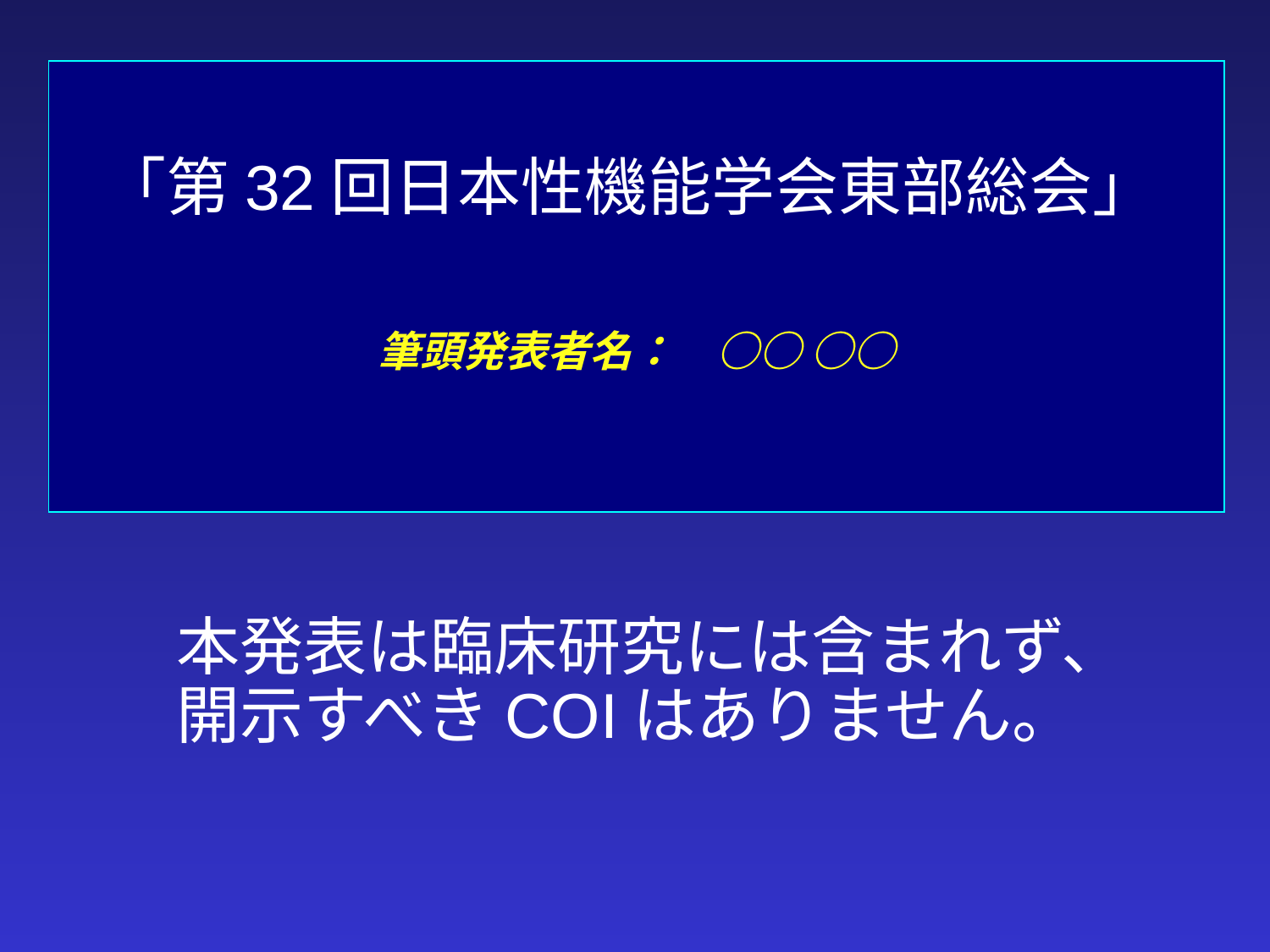

「第32回日本性機能学会東部総会」

筆頭発表者名：　○○ ○○

#

本発表は臨床研究には含まれず、
開示すべきCOIはありません。